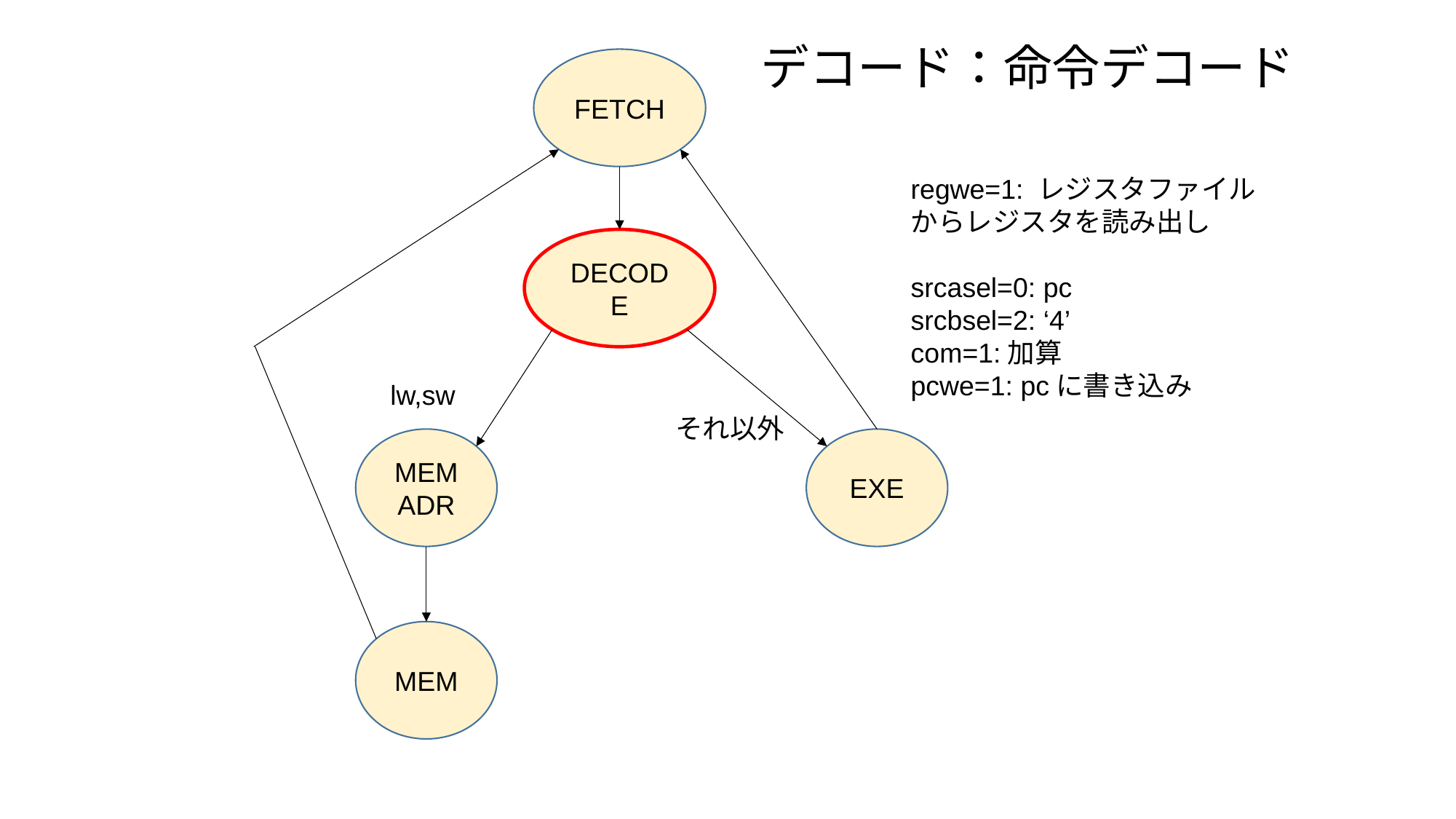

デコード：命令デコード
FETCH
regwe=1: レジスタファイルからレジスタを読み出し

srcasel=0: pc
srcbsel=2: ‘4’
com=1:加算
pcwe=1: pcに書き込み

DECODE
lw,sw
それ以外
MEMADR
EXE
MEM